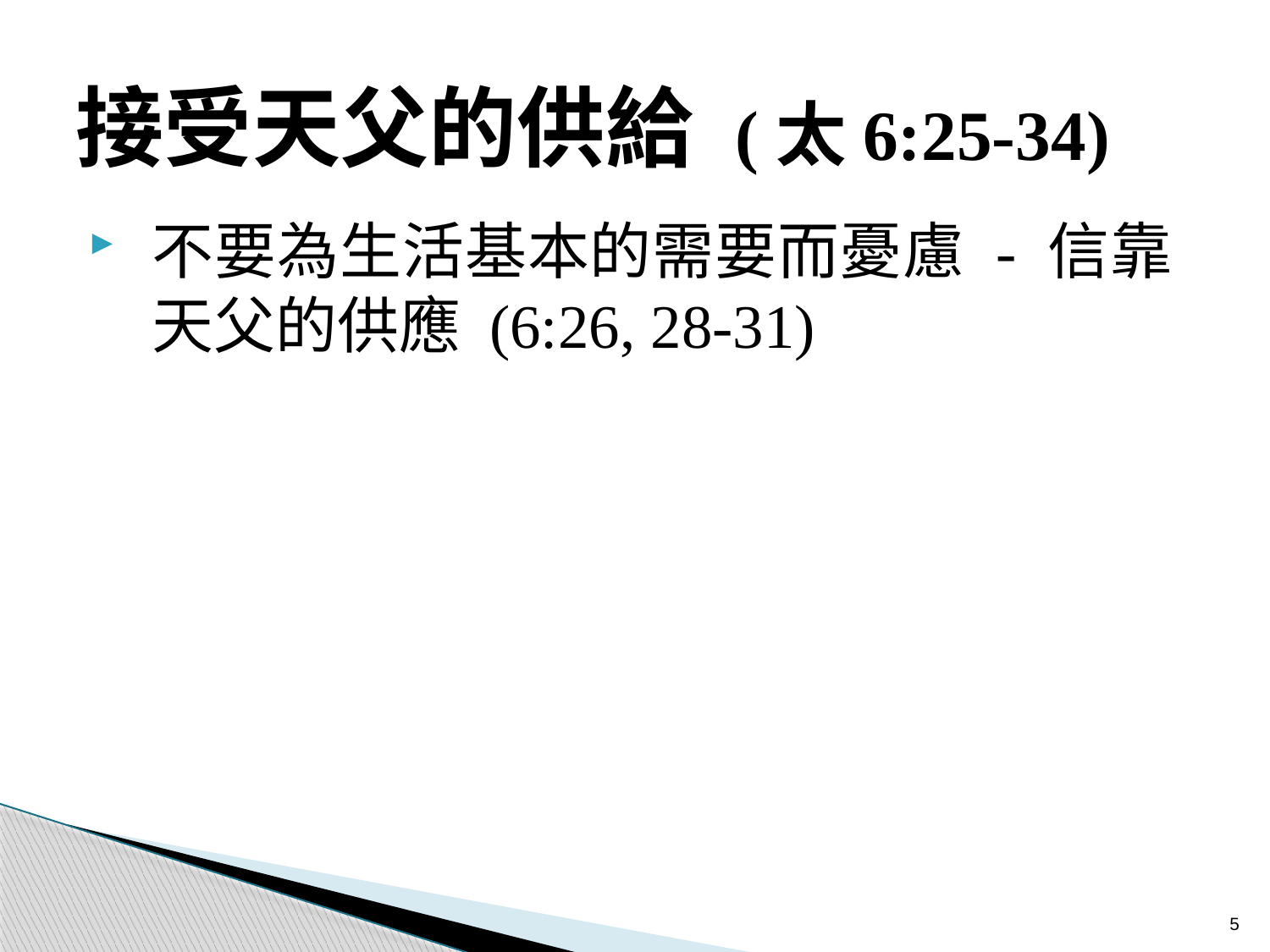

# 接受天父的供給 (太6:25-34)
不要為生活基本的需要而憂慮 - 信靠天父的供應 (6:26, 28-31)

5